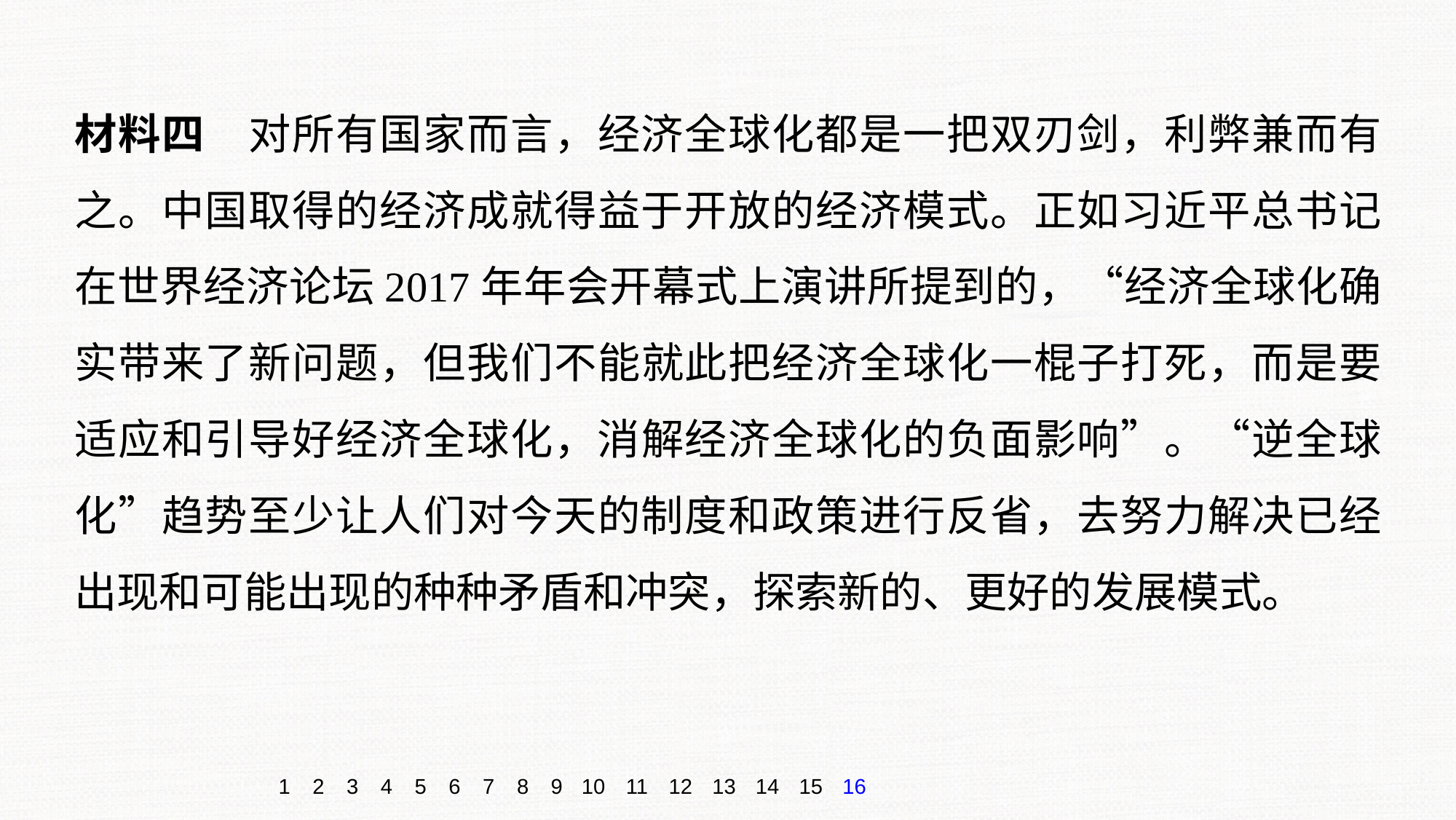

材料四　对所有国家而言，经济全球化都是一把双刃剑，利弊兼而有之。中国取得的经济成就得益于开放的经济模式。正如习近平总书记在世界经济论坛2017年年会开幕式上演讲所提到的，“经济全球化确实带来了新问题，但我们不能就此把经济全球化一棍子打死，而是要适应和引导好经济全球化，消解经济全球化的负面影响”。“逆全球化”趋势至少让人们对今天的制度和政策进行反省，去努力解决已经出现和可能出现的种种矛盾和冲突，探索新的、更好的发展模式。
1
2
3
4
5
6
7
8
9
10
11
12
13
14
15
16